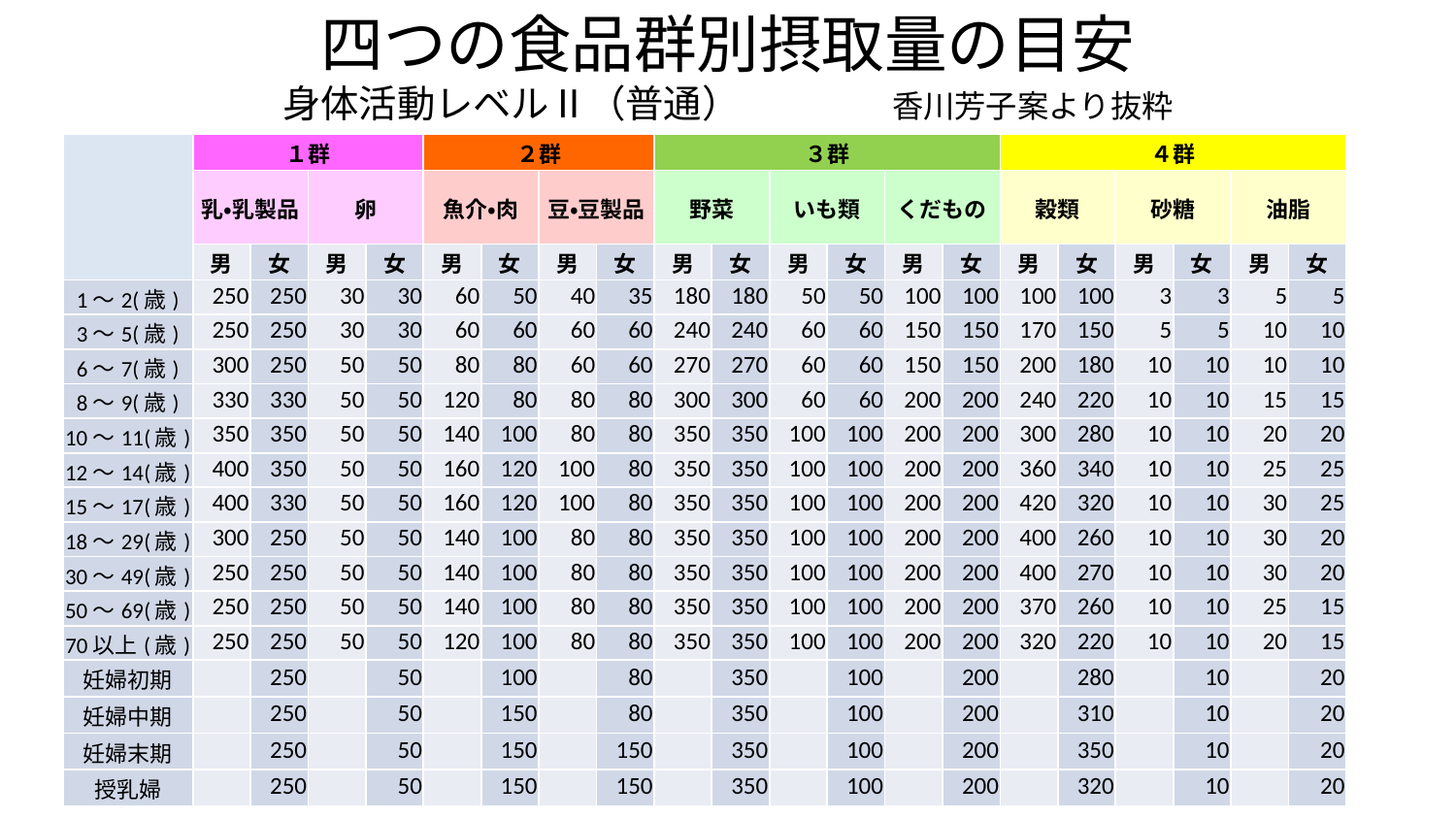

# 四つの食品群別摂取量の目安 身体活動レベルⅡ（普通）　　　　香川芳子案より抜粋
|  | １群 |  |  |  | ２群 |  |  |  | ３群 |  |  |  |  |  | ４群 |  |  |  |  |  |
| --- | --- | --- | --- | --- | --- | --- | --- | --- | --- | --- | --- | --- | --- | --- | --- | --- | --- | --- | --- | --- |
|  | 乳・乳製品 |  | 卵 |  | 魚介・肉 |  | 豆・豆製品 |  | 野菜 |  | いも類 |  | くだもの |  | 穀類 |  | 砂糖 |  | 油脂 |  |
|  | 男 | 女 | 男 | 女 | 男 | 女 | 男 | 女 | 男 | 女 | 男 | 女 | 男 | 女 | 男 | 女 | 男 | 女 | 男 | 女 |
| 1～2(歳) | 250 | 250 | 30 | 30 | 60 | 50 | 40 | 35 | 180 | 180 | 50 | 50 | 100 | 100 | 100 | 100 | 3 | 3 | 5 | 5 |
| 3～5(歳) | 250 | 250 | 30 | 30 | 60 | 60 | 60 | 60 | 240 | 240 | 60 | 60 | 150 | 150 | 170 | 150 | 5 | 5 | 10 | 10 |
| 6～7(歳) | 300 | 250 | 50 | 50 | 80 | 80 | 60 | 60 | 270 | 270 | 60 | 60 | 150 | 150 | 200 | 180 | 10 | 10 | 10 | 10 |
| 8～9(歳) | 330 | 330 | 50 | 50 | 120 | 80 | 80 | 80 | 300 | 300 | 60 | 60 | 200 | 200 | 240 | 220 | 10 | 10 | 15 | 15 |
| 10～11(歳) | 350 | 350 | 50 | 50 | 140 | 100 | 80 | 80 | 350 | 350 | 100 | 100 | 200 | 200 | 300 | 280 | 10 | 10 | 20 | 20 |
| 12～14(歳) | 400 | 350 | 50 | 50 | 160 | 120 | 100 | 80 | 350 | 350 | 100 | 100 | 200 | 200 | 360 | 340 | 10 | 10 | 25 | 25 |
| 15～17(歳) | 400 | 330 | 50 | 50 | 160 | 120 | 100 | 80 | 350 | 350 | 100 | 100 | 200 | 200 | 420 | 320 | 10 | 10 | 30 | 25 |
| 18～29(歳) | 300 | 250 | 50 | 50 | 140 | 100 | 80 | 80 | 350 | 350 | 100 | 100 | 200 | 200 | 400 | 260 | 10 | 10 | 30 | 20 |
| 30～49(歳) | 250 | 250 | 50 | 50 | 140 | 100 | 80 | 80 | 350 | 350 | 100 | 100 | 200 | 200 | 400 | 270 | 10 | 10 | 30 | 20 |
| 50～69(歳) | 250 | 250 | 50 | 50 | 140 | 100 | 80 | 80 | 350 | 350 | 100 | 100 | 200 | 200 | 370 | 260 | 10 | 10 | 25 | 15 |
| 70以上(歳) | 250 | 250 | 50 | 50 | 120 | 100 | 80 | 80 | 350 | 350 | 100 | 100 | 200 | 200 | 320 | 220 | 10 | 10 | 20 | 15 |
| 妊婦初期 |  | 250 |  | 50 |  | 100 |  | 80 |  | 350 |  | 100 |  | 200 |  | 280 |  | 10 |  | 20 |
| 妊婦中期 |  | 250 |  | 50 |  | 150 |  | 80 |  | 350 |  | 100 |  | 200 |  | 310 |  | 10 |  | 20 |
| 妊婦末期 |  | 250 |  | 50 |  | 150 |  | 150 |  | 350 |  | 100 |  | 200 |  | 350 |  | 10 |  | 20 |
| 授乳婦 |  | 250 |  | 50 |  | 150 |  | 150 |  | 350 |  | 100 |  | 200 |  | 320 |  | 10 |  | 20 |